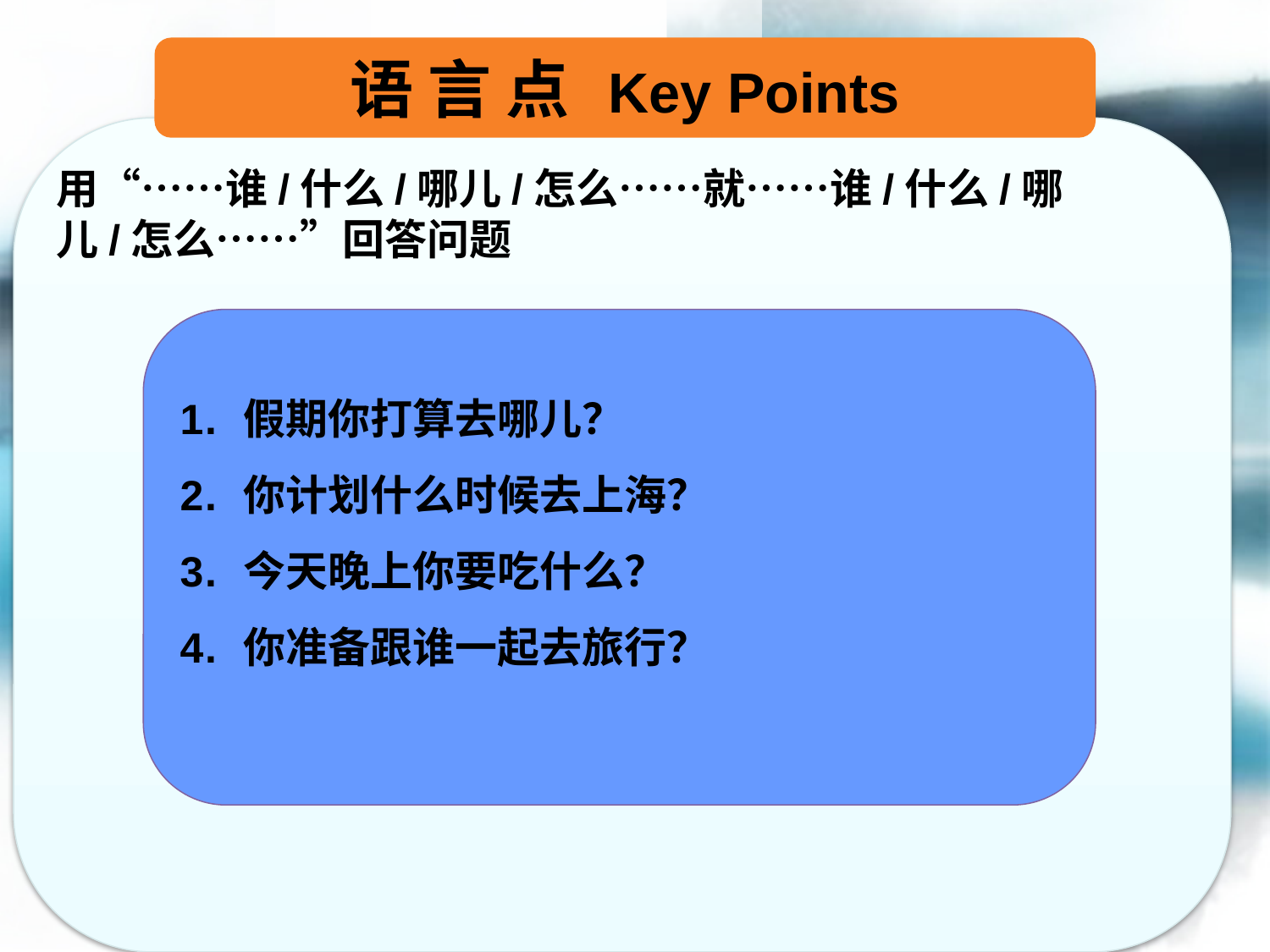

语 言 点  Key Points

用“……谁/什么/哪儿/怎么……就……谁/什么/哪儿/怎么……”回答问题
假期你打算去哪儿？
你计划什么时候去上海？
今天晚上你要吃什么？
你准备跟谁一起去旅行？